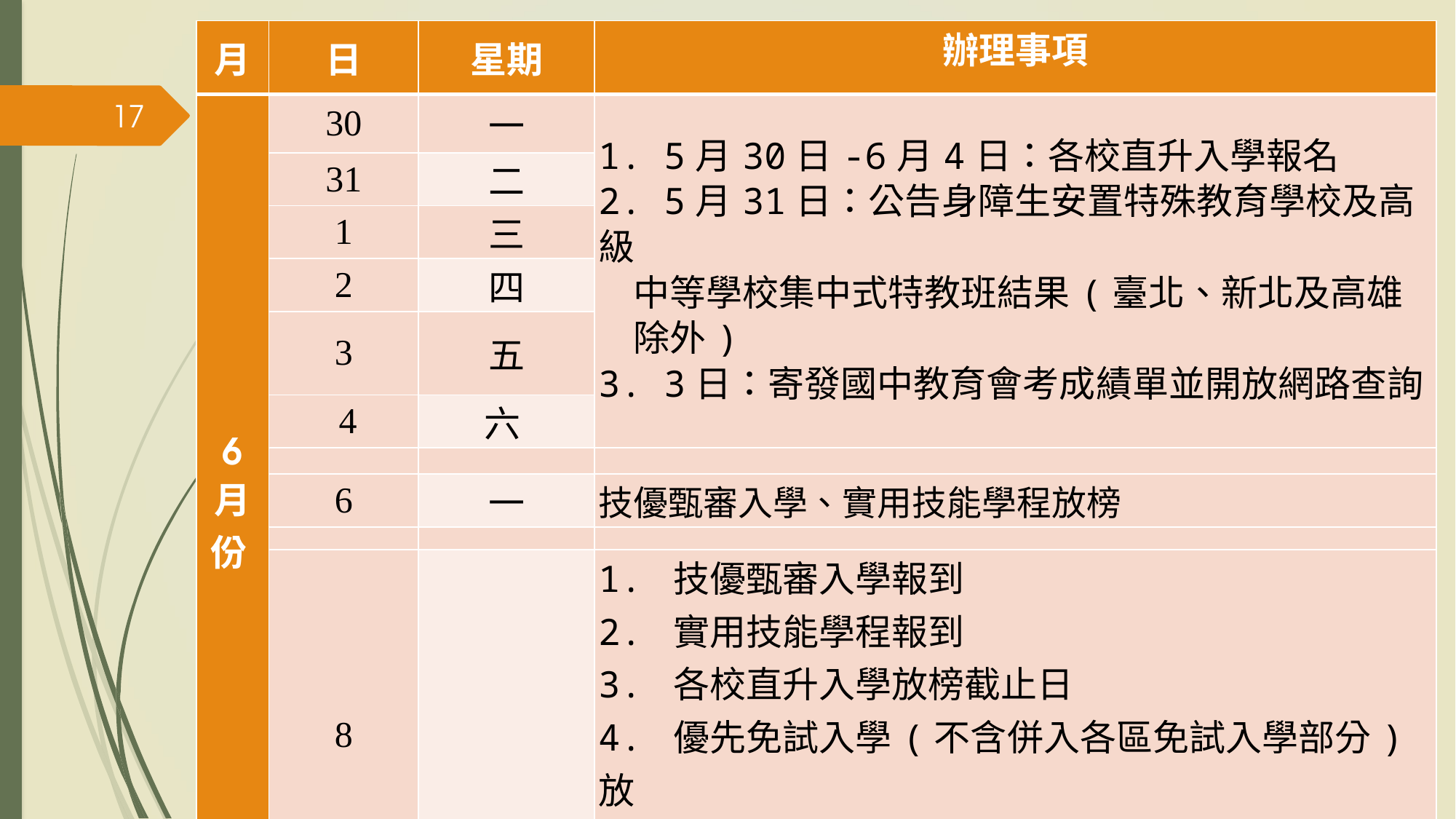

| 月 | 日 | 星期 | 辦理事項 |
| --- | --- | --- | --- |
| 6 月份 | 30 | 一 | 1. 5月30日-6月4日：各校直升入學報名 2. 5月31日：公告身障生安置特殊教育學校及高級 中等學校集中式特教班結果(臺北、新北及高雄 除外) 3. 3日：寄發國中教育會考成績單並開放網路查詢 |
|  | 31 | 二 |  |
|  | 1 | 三 |  |
|  | 2 | 四 |  |
|  | 3 | 五 |  |
|  | 4 | 六 |  |
|  |  |  |  |
|  | 6 | 一 | 技優甄審入學、實用技能學程放榜 |
|  |  |  |  |
|  | 8 |  | 1. 技優甄審入學報到 2. 實用技能學程報到 3. 各校直升入學放榜截止日 4. 優先免試入學(不含併入各區免試入學部分)放 榜截止日 5. 特色招生專業群科甄選入學放榜 |
17